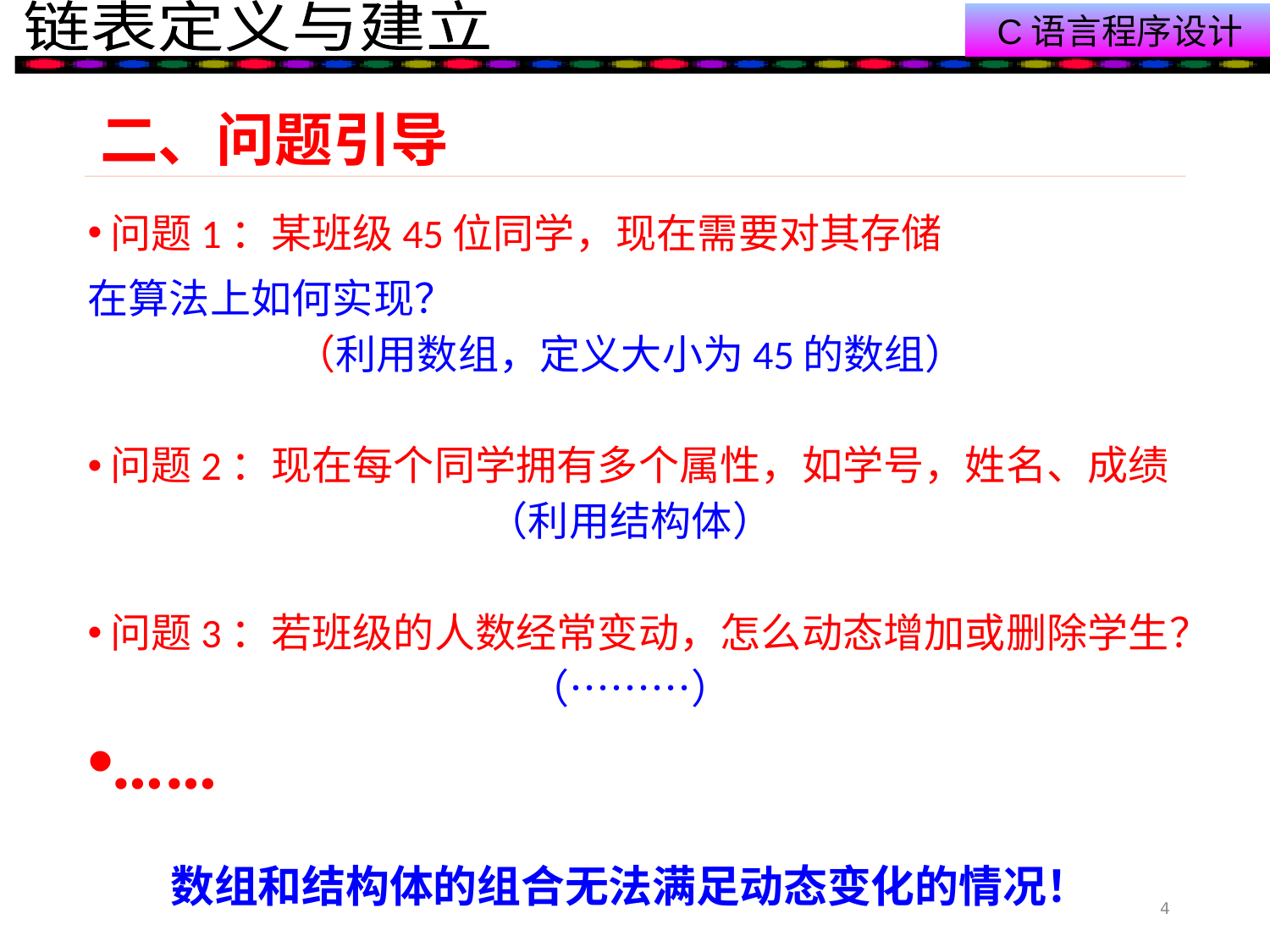

# 二、问题引导
问题1：某班级45位同学，现在需要对其存储
在算法上如何实现？
（利用数组，定义大小为45的数组）

问题2：现在每个同学拥有多个属性，如学号，姓名、成绩
（利用结构体）

问题3：若班级的人数经常变动，怎么动态增加或删除学生？
（………）
……

数组和结构体的组合无法满足动态变化的情况！
4